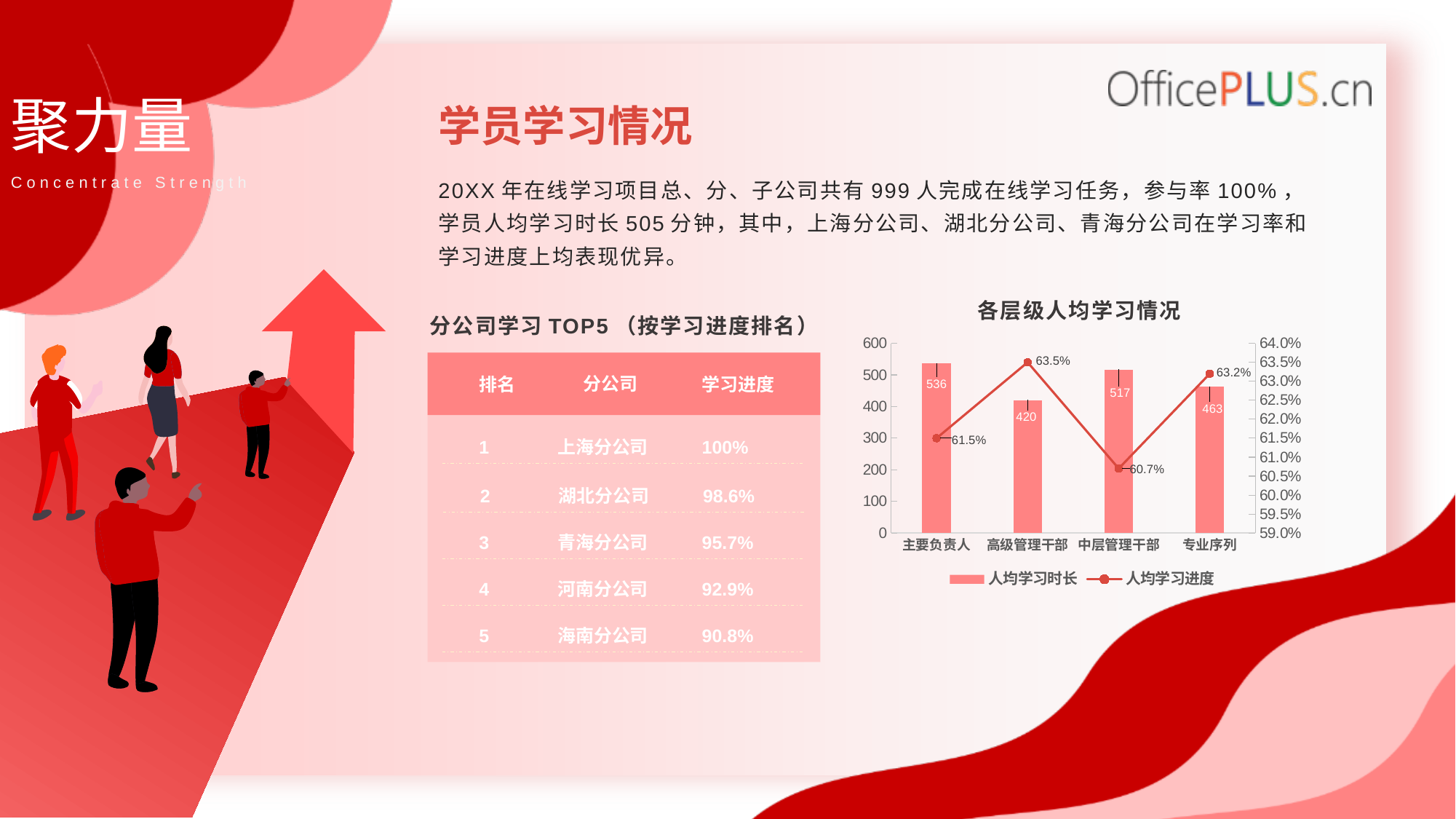

聚力量
学员学习情况
20XX年在线学习项目总、分、子公司共有999人完成在线学习任务，参与率100%，学员人均学习时长505分钟，其中，上海分公司、湖北分公司、青海分公司在学习率和学习进度上均表现优异。
Concentrate Strength

各层级人均学习情况
分公司学习TOP5（按学习进度排名）

### Chart

| Category | 人均学习时长 | 人均学习进度 |
|---|---|---|
| 主要负责人 | 536.0 | 0.615 |
| 高级管理干部 | 420.0 | 0.635 |
| 中层管理干部 | 517.0 | 0.607 |
| 专业序列 | 463.0 | 0.632 |

分公司
排名
学习进度

1
上海分公司
100%

2
湖北分公司
98.6%
3
青海分公司
95.7%
4
河南分公司
92.9%
5
海南分公司
90.8%